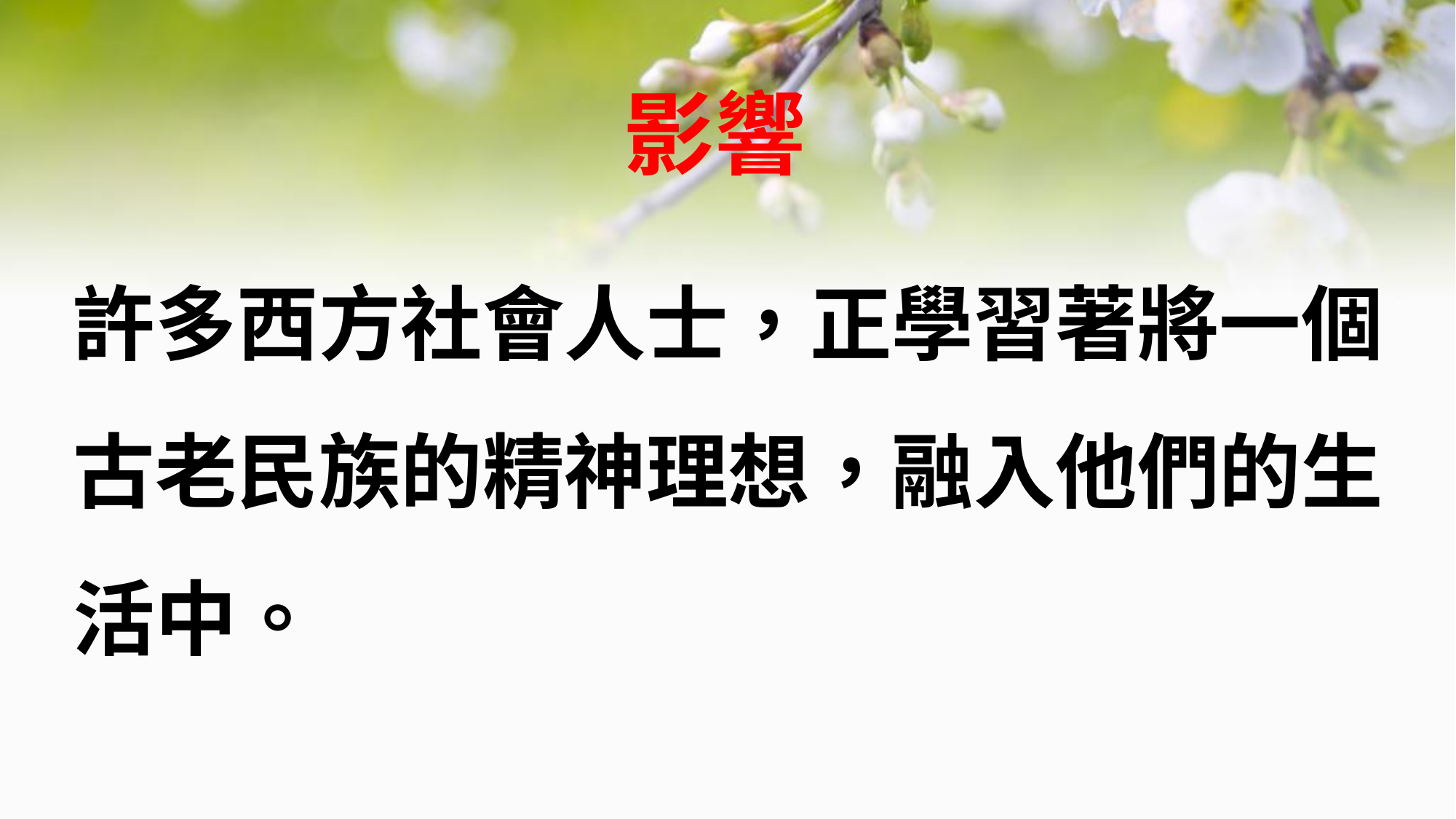

# 影響

許多西方社會人士，正學習著將一個古老民族的精神理想，融入他們的生活中。